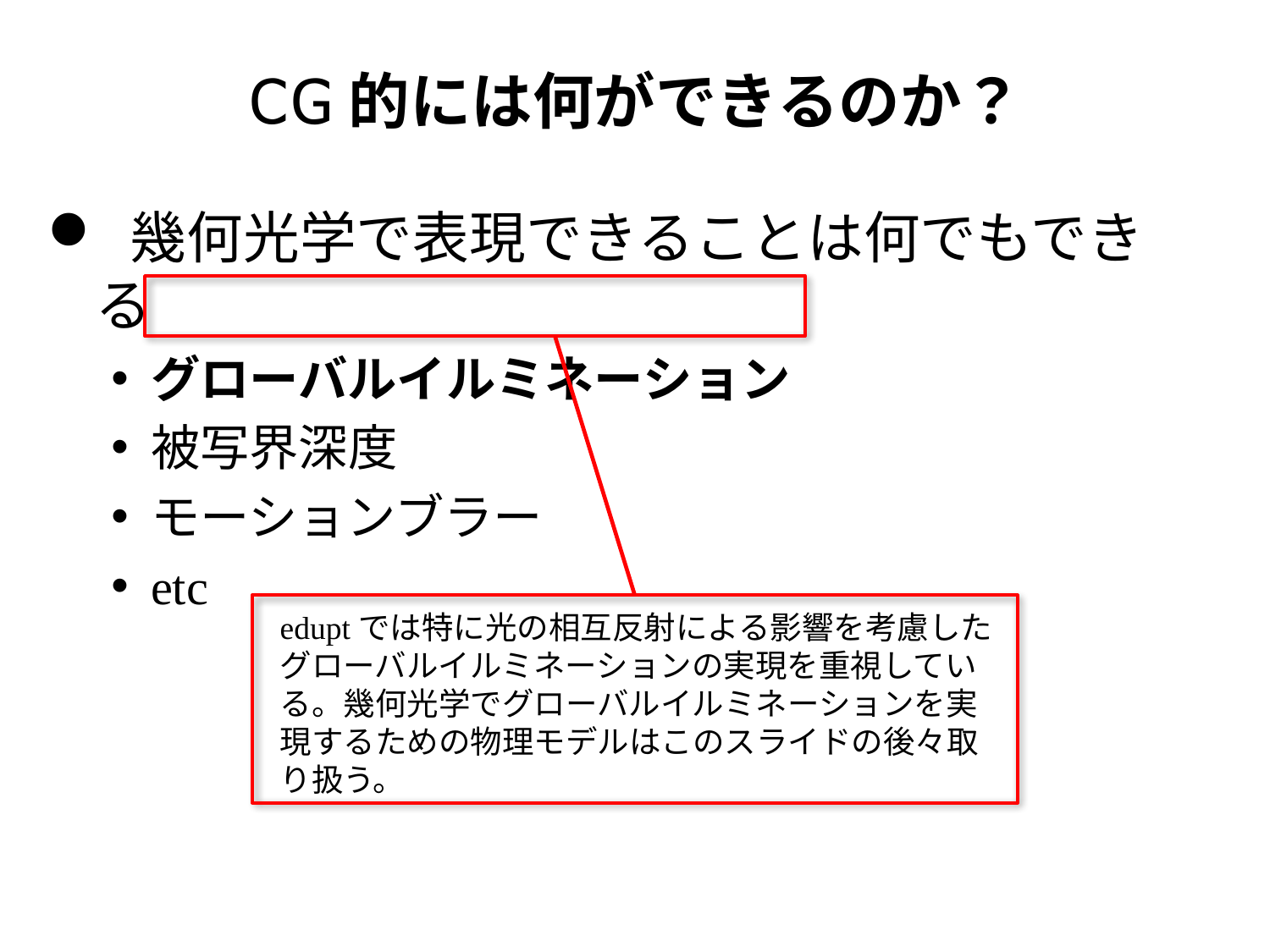

# CG的には何ができるのか？
 幾何光学で表現できることは何でもできる
グローバルイルミネーション
被写界深度
モーションブラー
etc

eduptでは特に光の相互反射による影響を考慮したグローバルイルミネーションの実現を重視している。幾何光学でグローバルイルミネーションを実現するための物理モデルはこのスライドの後々取り扱う。